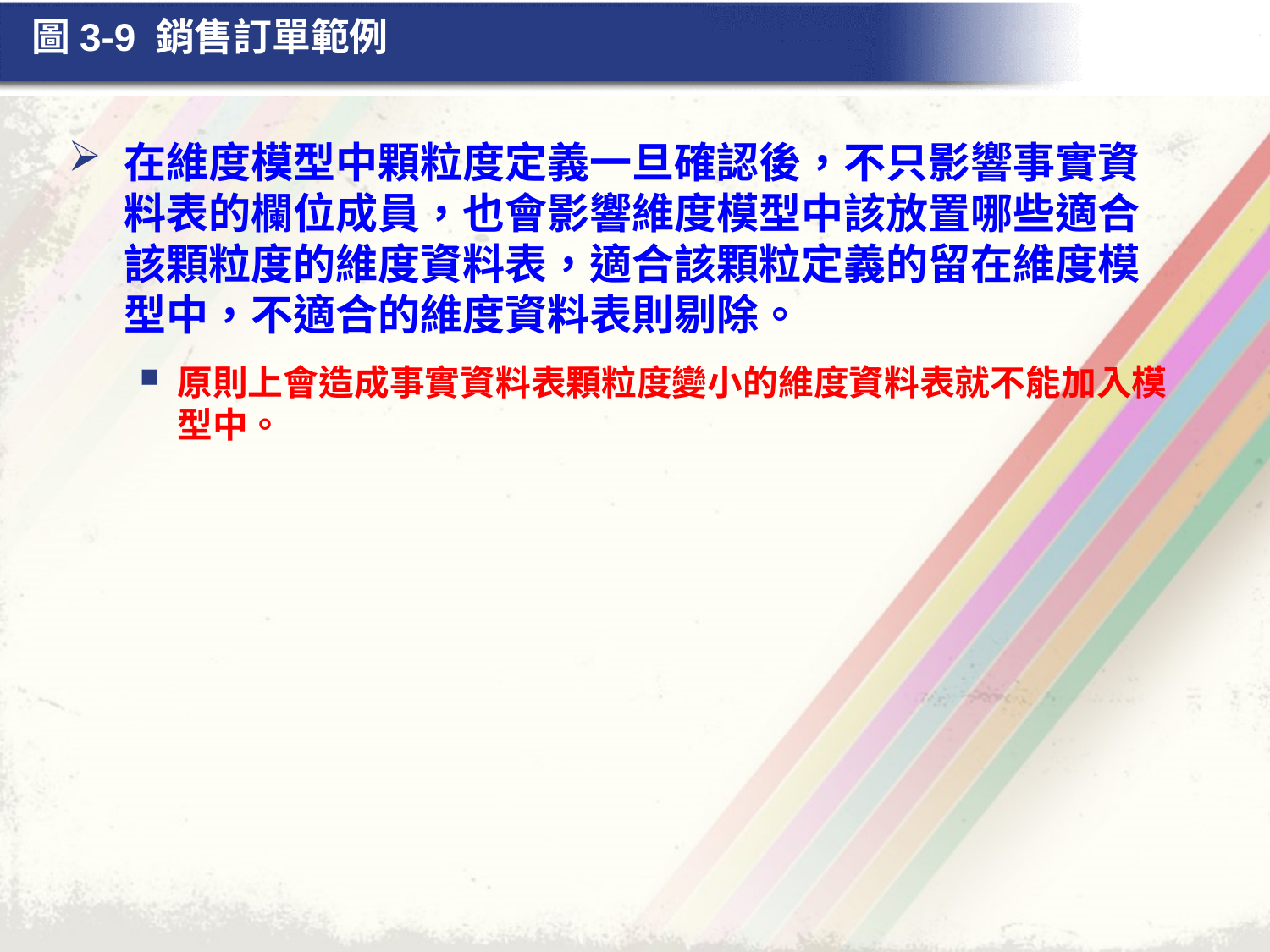

# 圖3-9 銷售訂單範例
在維度模型中顆粒度定義一旦確認後，不只影響事實資料表的欄位成員，也會影響維度模型中該放置哪些適合該顆粒度的維度資料表，適合該顆粒定義的留在維度模型中，不適合的維度資料表則剔除。
原則上會造成事實資料表顆粒度變小的維度資料表就不能加入模型中。